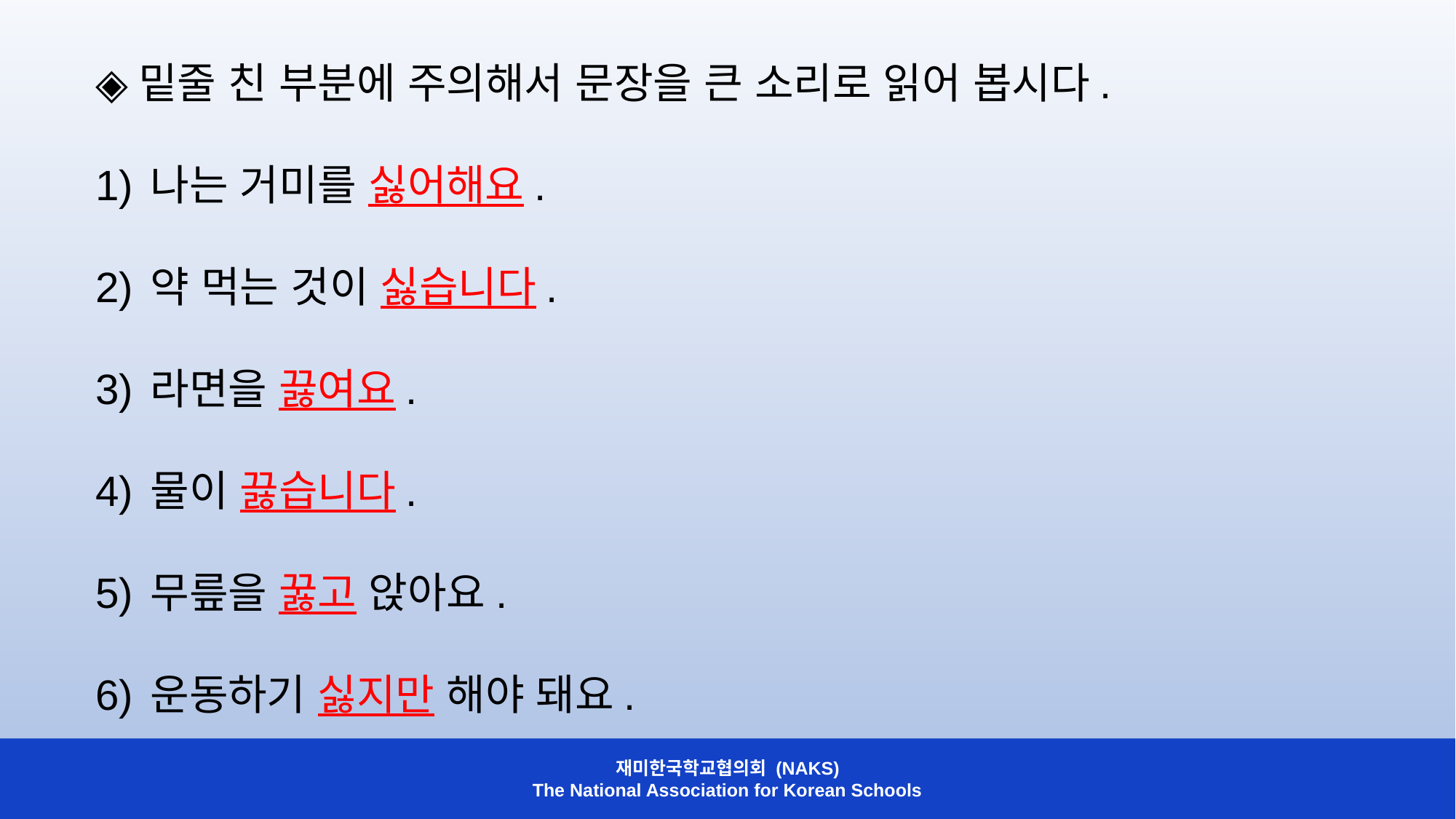

◈밑줄 친 부분에 주의해서 문장을 큰 소리로 읽어 봅시다.
나는 거미를 싫어해요.
약 먹는 것이 싫습니다.
라면을 끓여요.
물이 끓습니다.
무릎을 꿇고 앉아요.
운동하기 싫지만 해야 돼요.

재미한국학교협의회 (NAKS)
The National Association for Korean Schools